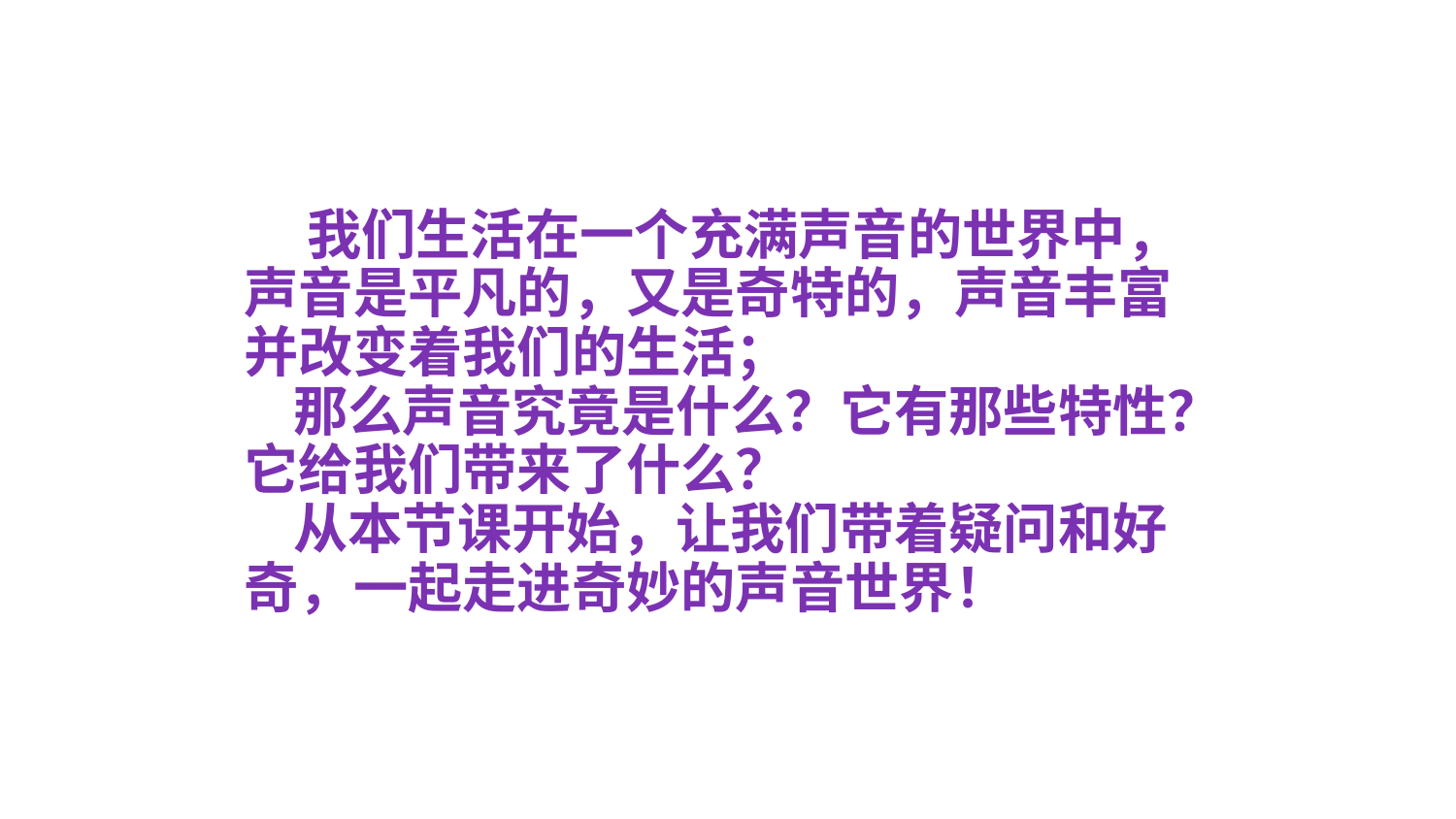

# 我们生活在一个充满声音的世界中，声音是平凡的，又是奇特的，声音丰富并改变着我们的生活； 那么声音究竟是什么？它有那些特性？它给我们带来了什么？ 从本节课开始，让我们带着疑问和好奇，一起走进奇妙的声音世界！